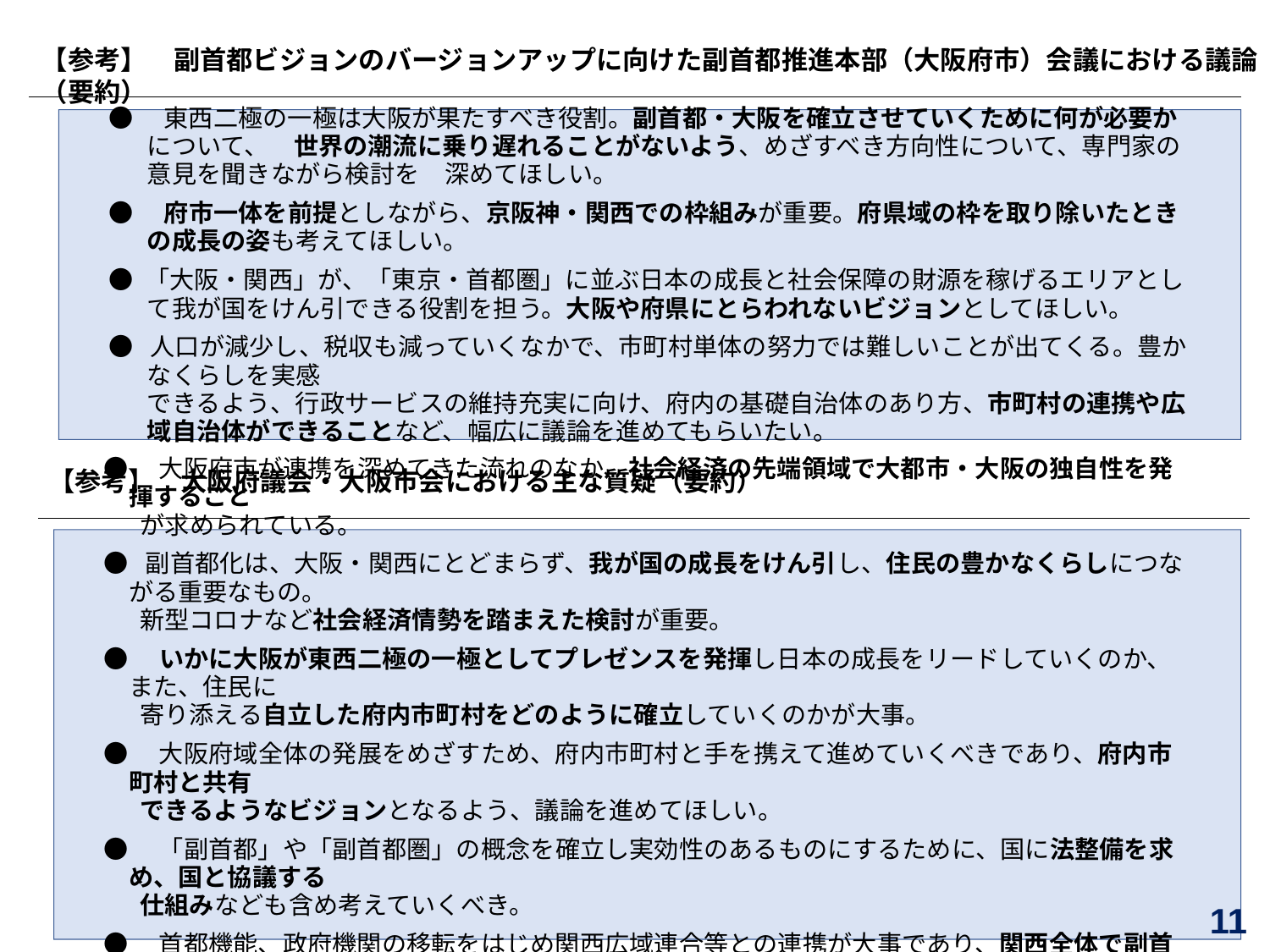

【参考】　副首都ビジョンのバージョンアップに向けた副首都推進本部（大阪府市）会議における議論（要約）
●　東西二極の一極は大阪が果たすべき役割。副首都・大阪を確立させていくために何が必要かについて、　世界の潮流に乗り遅れることがないよう、めざすべき方向性について、専門家の意見を聞きながら検討を　深めてほしい。
●　府市一体を前提としながら、京阪神・関西での枠組みが重要。府県域の枠を取り除いたときの成長の姿も考えてほしい。
● 「大阪・関西」が、「東京・首都圏」に並ぶ日本の成長と社会保障の財源を稼げるエリアとして我が国をけん引できる役割を担う。大阪や府県にとらわれないビジョンとしてほしい。
●  人口が減少し、税収も減っていくなかで、市町村単体の努力では難しいことが出てくる。豊かなくらしを実感
できるよう、行政サービスの維持充実に向け、府内の基礎自治体のあり方、市町村の連携や広域自治体ができることなど、幅広に議論を進めてもらいたい。
【参考】　大阪府議会・大阪市会における主な質疑（要約）
●　大阪府市が連携を深めてきた流れのなか、社会経済の先端領域で大都市・大阪の独自性を発揮すること
  が求められている。
●  副首都化は、大阪・関西にとどまらず、我が国の成長をけん引し、住民の豊かなくらしにつながる重要なもの。
  新型コロナなど社会経済情勢を踏まえた検討が重要。
●　いかに大阪が東西二極の一極としてプレゼンスを発揮し日本の成長をリードしていくのか、また、住民に　　　
  寄り添える自立した府内市町村をどのように確立していくのかが大事。
●　大阪府域全体の発展をめざすため、府内市町村と手を携えて進めていくべきであり、府内市町村と共有　　　
  できるようなビジョンとなるよう、議論を進めてほしい。
●　「副首都」や「副首都圏」の概念を確立し実効性のあるものにするために、国に法整備を求め、国と協議する
  仕組みなども含め考えていくべき。
●　首都機能、政府機関の移転をはじめ関西広域連合等との連携が大事であり、関西全体で副首都の確立　
  を盛り上げていくべき。
 11